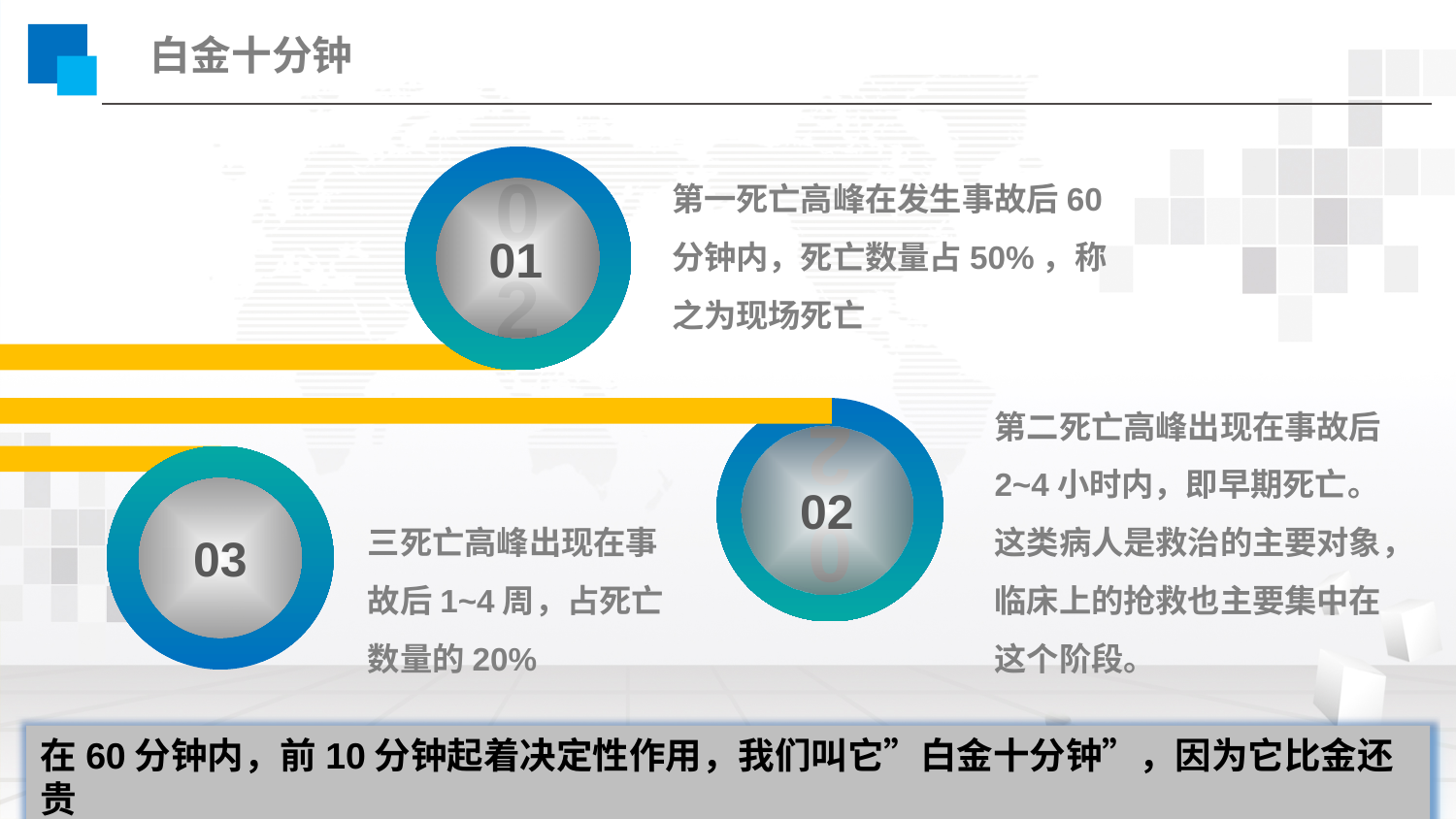

白金十分钟

第一死亡高峰在发生事故后60分钟内，死亡数量占50%，称之为现场死亡
01
02

第二死亡高峰出现在事故后2~4小时内，即早期死亡。这类病人是救治的主要对象，临床上的抢救也主要集中在这个阶段。

02
02

03
三死亡高峰出现在事故后1~4周，占死亡数量的20%
在60分钟内，前10分钟起着决定性作用，我们叫它”白金十分钟”，因为它比金还贵